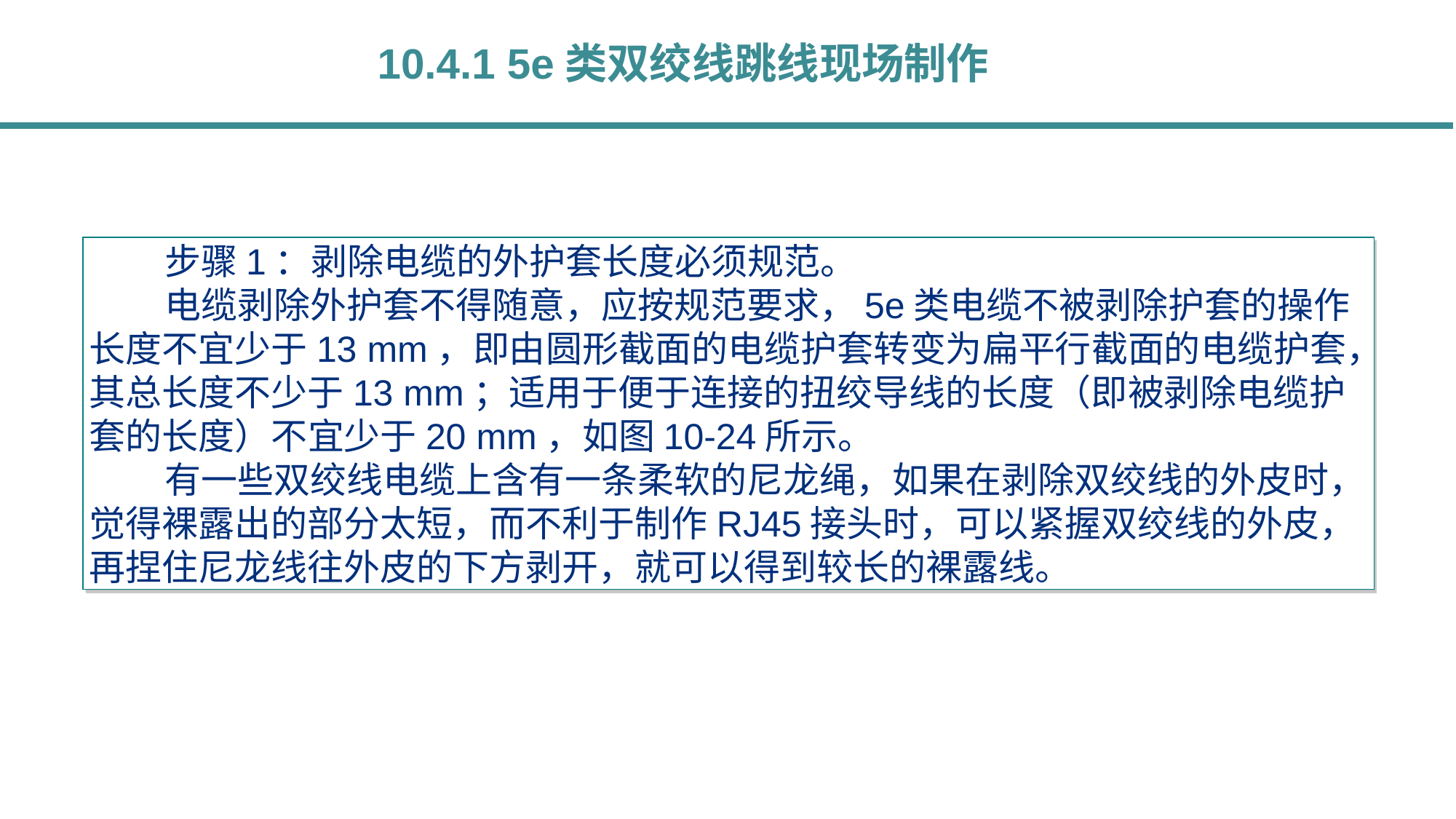

10.4.1 5e类双绞线跳线现场制作
步骤1：剥除电缆的外护套长度必须规范。
电缆剥除外护套不得随意，应按规范要求，5e类电缆不被剥除护套的操作长度不宜少于13 mm，即由圆形截面的电缆护套转变为扁平行截面的电缆护套，其总长度不少于13 mm；适用于便于连接的扭绞导线的长度（即被剥除电缆护套的长度）不宜少于20 mm，如图10-24所示。
有一些双绞线电缆上含有一条柔软的尼龙绳，如果在剥除双绞线的外皮时，觉得裸露出的部分太短，而不利于制作RJ45接头时，可以紧握双绞线的外皮，再捏住尼龙线往外皮的下方剥开，就可以得到较长的裸露线。